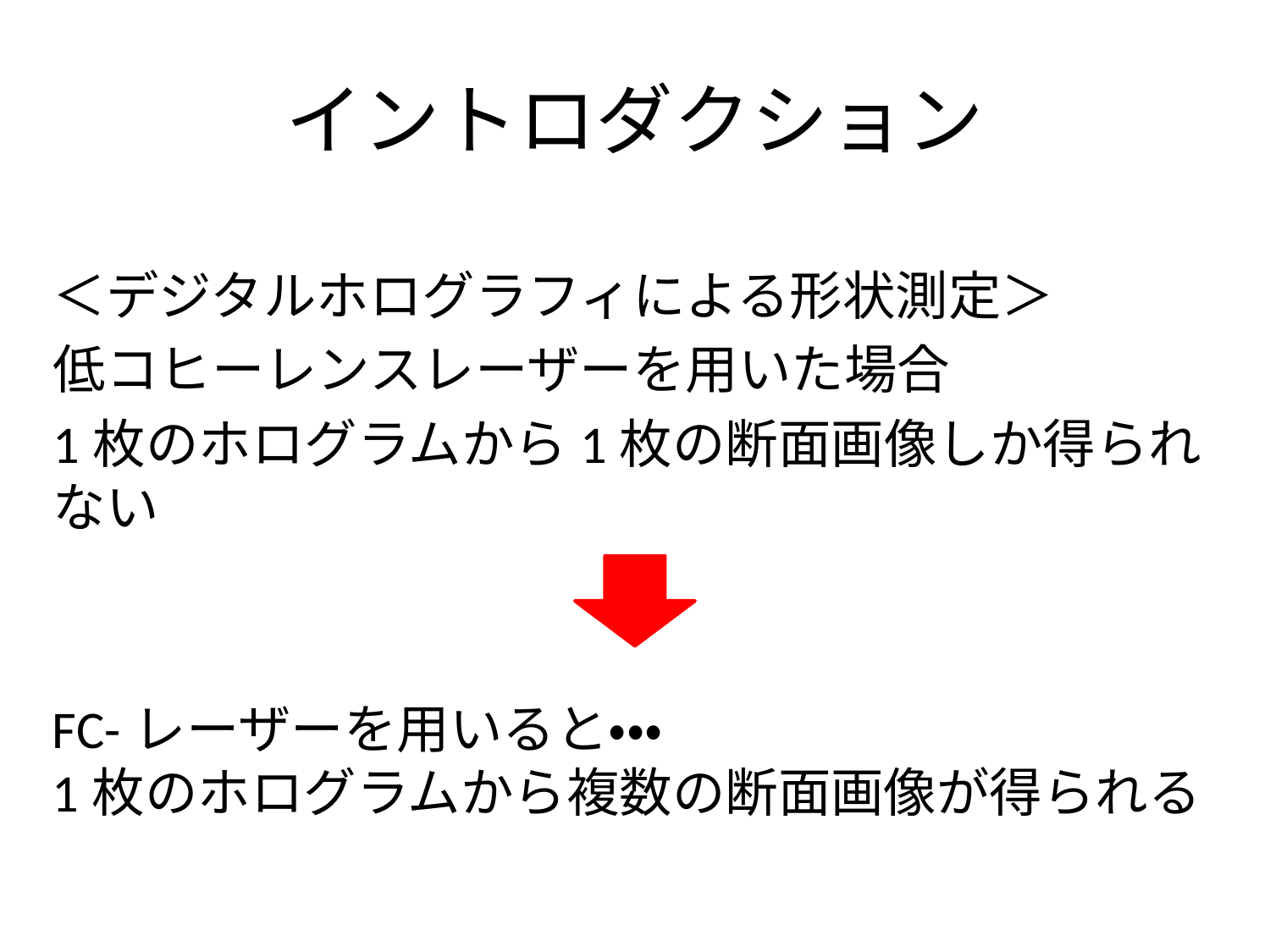

# イントロダクション
＜デジタルホログラフィによる形状測定＞
低コヒーレンスレーザーを用いた場合
1枚のホログラムから1枚の断面画像しか得られない

FC-レーザーを用いると・・・
1枚のホログラムから複数の断面画像が得られる